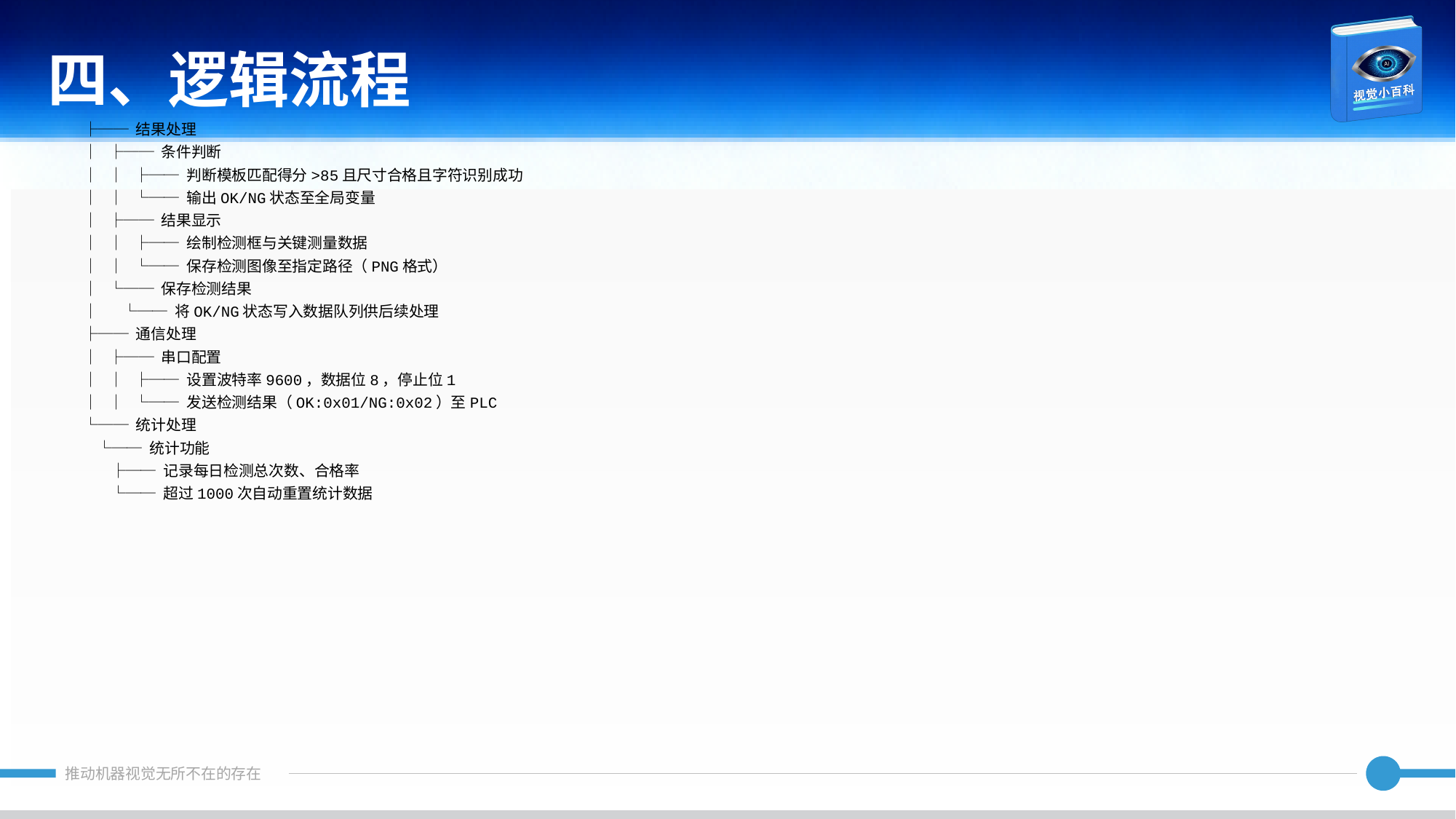

四、逻辑流程

├── 结果处理
│   ├── 条件判断
│   │   ├── 判断模板匹配得分>85且尺寸合格且字符识别成功
│   │   └── 输出OK/NG状态至全局变量
│   ├── 结果显示
│   │   ├── 绘制检测框与关键测量数据
│   │   └── 保存检测图像至指定路径（PNG格式）
│   └── 保存检测结果
│       └── 将OK/NG状态写入数据队列供后续处理
├── 通信处理
│   ├── 串口配置
│   │   ├── 设置波特率9600，数据位8，停止位1
│   │   └── 发送检测结果（OK:0x01/NG:0x02）至PLC
└── 统计处理
    └── 统计功能
        ├── 记录每日检测总次数、合格率
        └── 超过1000次自动重置统计数据
10